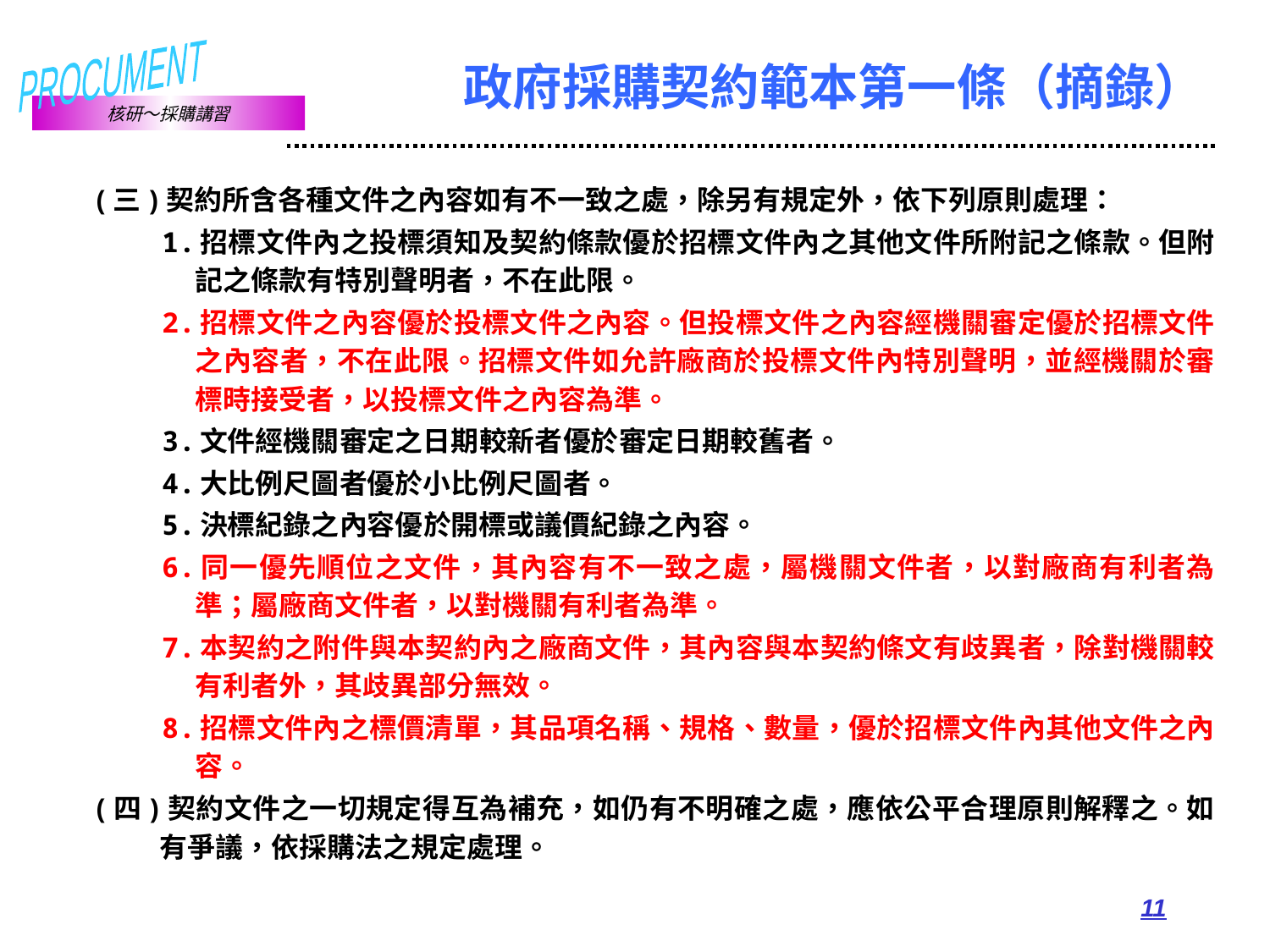

# 政府採購契約範本第一條（摘錄）
(三)契約所含各種文件之內容如有不一致之處，除另有規定外，依下列原則處理：
1.招標文件內之投標須知及契約條款優於招標文件內之其他文件所附記之條款。但附記之條款有特別聲明者，不在此限。
2.招標文件之內容優於投標文件之內容。但投標文件之內容經機關審定優於招標文件之內容者，不在此限。招標文件如允許廠商於投標文件內特別聲明，並經機關於審標時接受者，以投標文件之內容為準。
3.文件經機關審定之日期較新者優於審定日期較舊者。
4.大比例尺圖者優於小比例尺圖者。
5.決標紀錄之內容優於開標或議價紀錄之內容。
6.同一優先順位之文件，其內容有不一致之處，屬機關文件者，以對廠商有利者為準；屬廠商文件者，以對機關有利者為準。
7.本契約之附件與本契約內之廠商文件，其內容與本契約條文有歧異者，除對機關較有利者外，其歧異部分無效。
8.招標文件內之標價清單，其品項名稱、規格、數量，優於招標文件內其他文件之內容。
(四)契約文件之一切規定得互為補充，如仍有不明確之處，應依公平合理原則解釋之。如有爭議，依採購法之規定處理。
11